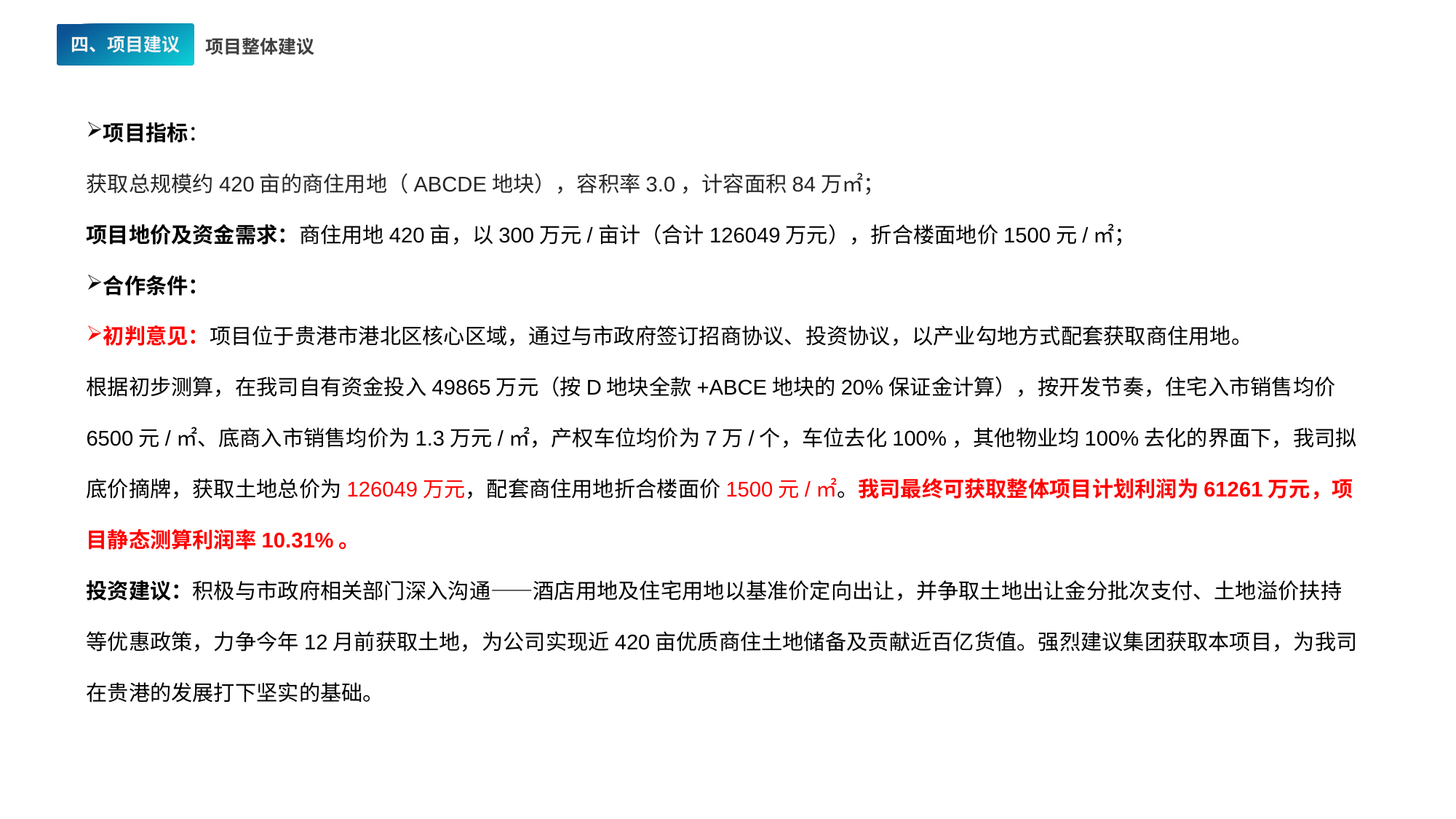

四、项目建议
项目整体建议
项目指标：
获取总规模约420亩的商住用地（ABCDE地块），容积率3.0，计容面积84万㎡；
项目地价及资金需求：商住用地420亩，以300万元/亩计（合计126049万元），折合楼面地价1500元/㎡；
合作条件：
初判意见：项目位于贵港市港北区核心区域，通过与市政府签订招商协议、投资协议，以产业勾地方式配套获取商住用地。
根据初步测算，在我司自有资金投入49865万元（按D地块全款+ABCE地块的20%保证金计算），按开发节奏，住宅入市销售均价6500元/㎡、底商入市销售均价为1.3万元/㎡，产权车位均价为7万/个，车位去化100%，其他物业均100%去化的界面下，我司拟底价摘牌，获取土地总价为126049万元，配套商住用地折合楼面价1500元/㎡。我司最终可获取整体项目计划利润为61261万元，项目静态测算利润率10.31%。
投资建议：积极与市政府相关部门深入沟通——酒店用地及住宅用地以基准价定向出让，并争取土地出让金分批次支付、土地溢价扶持等优惠政策，力争今年12月前获取土地，为公司实现近420亩优质商住土地储备及贡献近百亿货值。强烈建议集团获取本项目，为我司在贵港的发展打下坚实的基础。